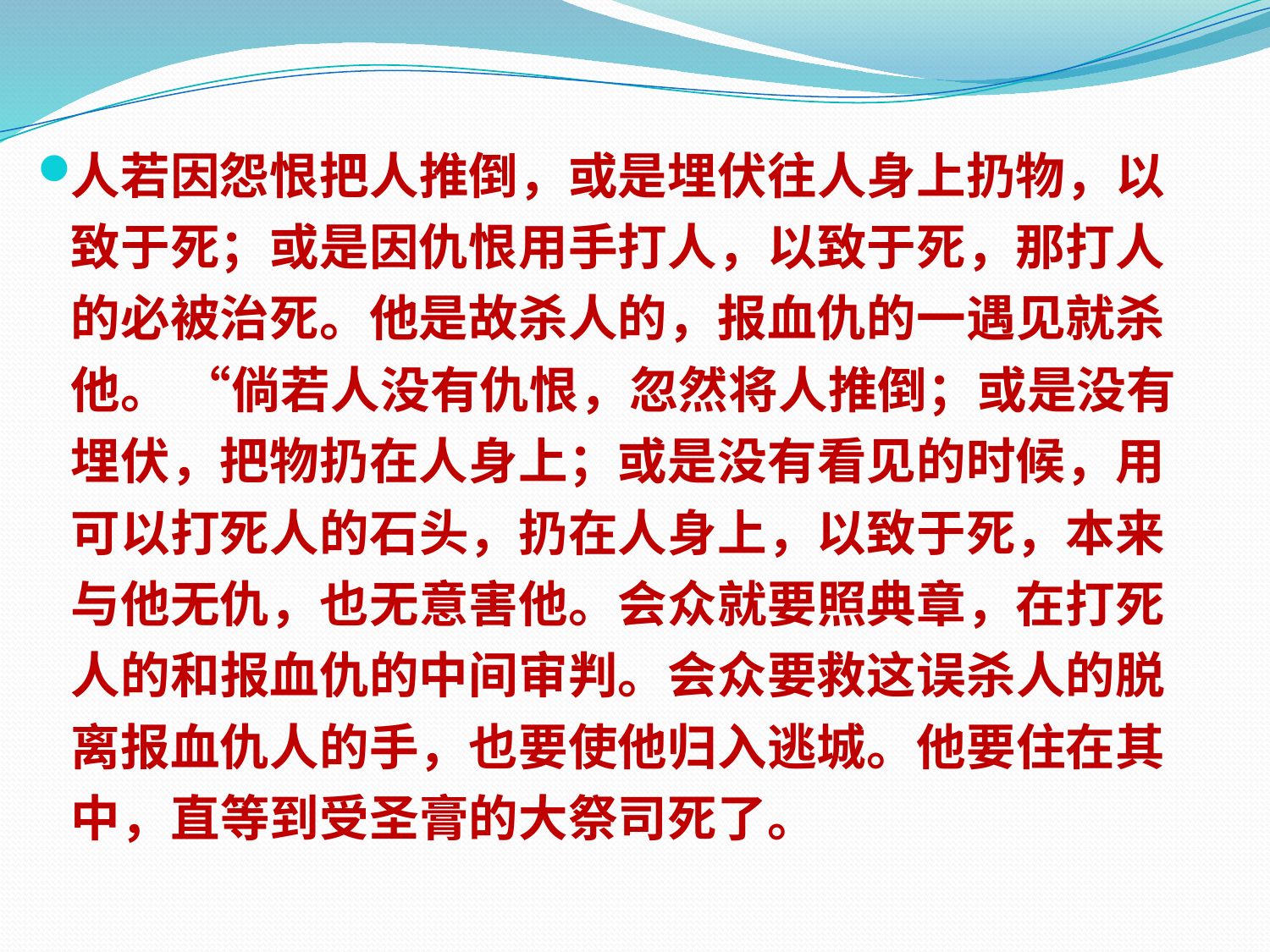

人若因怨恨把人推倒，或是埋伏往人身上扔物，以致于死；或是因仇恨用手打人，以致于死，那打人的必被治死。他是故杀人的，报血仇的一遇见就杀他。 “倘若人没有仇恨，忽然将人推倒；或是没有埋伏，把物扔在人身上；或是没有看见的时候，用可以打死人的石头，扔在人身上，以致于死，本来与他无仇，也无意害他。会众就要照典章，在打死人的和报血仇的中间审判。会众要救这误杀人的脱离报血仇人的手，也要使他归入逃城。他要住在其中，直等到受圣膏的大祭司死了。

23